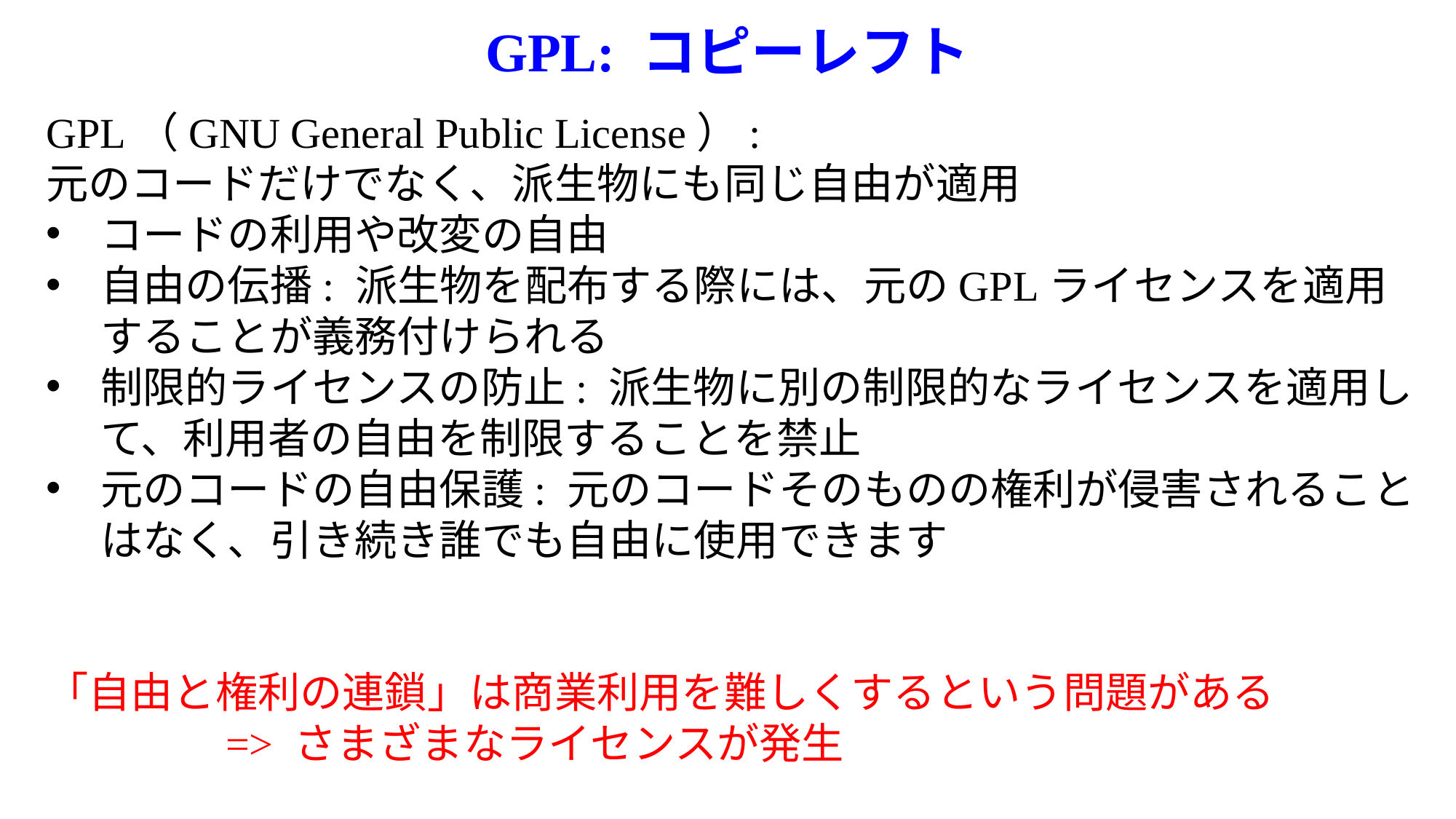

# GPL: コピーレフト
GPL（GNU General Public License）:
元のコードだけでなく、派生物にも同じ自由が適用
コードの利用や改変の自由
自由の伝播: 派生物を配布する際には、元のGPLライセンスを適用することが義務付けられる
制限的ライセンスの防止: 派生物に別の制限的なライセンスを適用して、利用者の自由を制限することを禁止
元のコードの自由保護: 元のコードそのものの権利が侵害されることはなく、引き続き誰でも自由に使用できます

「自由と権利の連鎖」は商業利用を難しくするという問題がある
　　　　=> さまざまなライセンスが発生